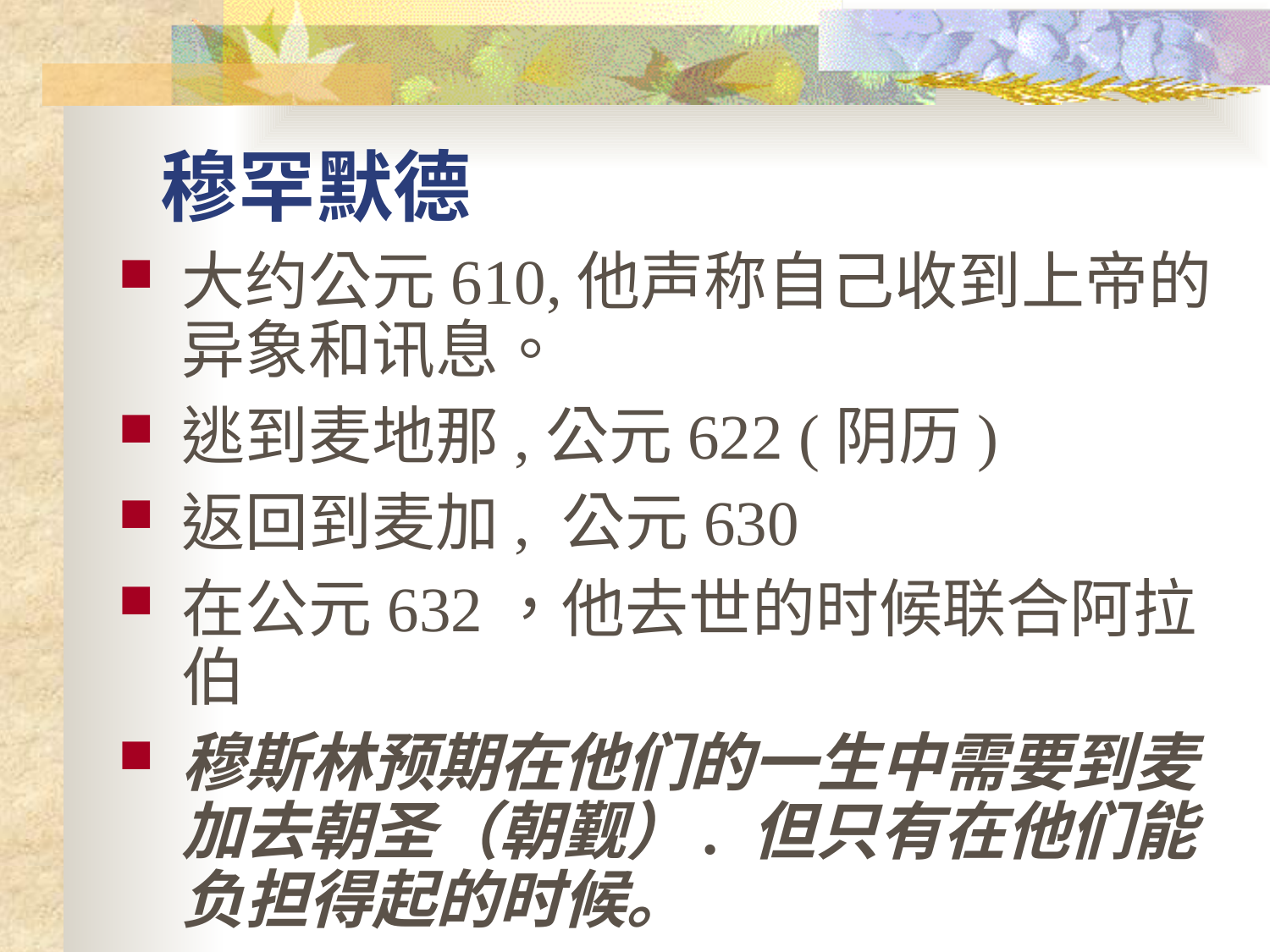

# 穆罕默德
大约公元610,他声称自己收到上帝的异象和讯息。
逃到麦地那,公元622 (阴历)
返回到麦加, 公元630
在公元632，他去世的时候联合阿拉伯
穆斯林预期在他们的一生中需要到麦加去朝圣（朝觐）. 但只有在他们能负担得起的时候。